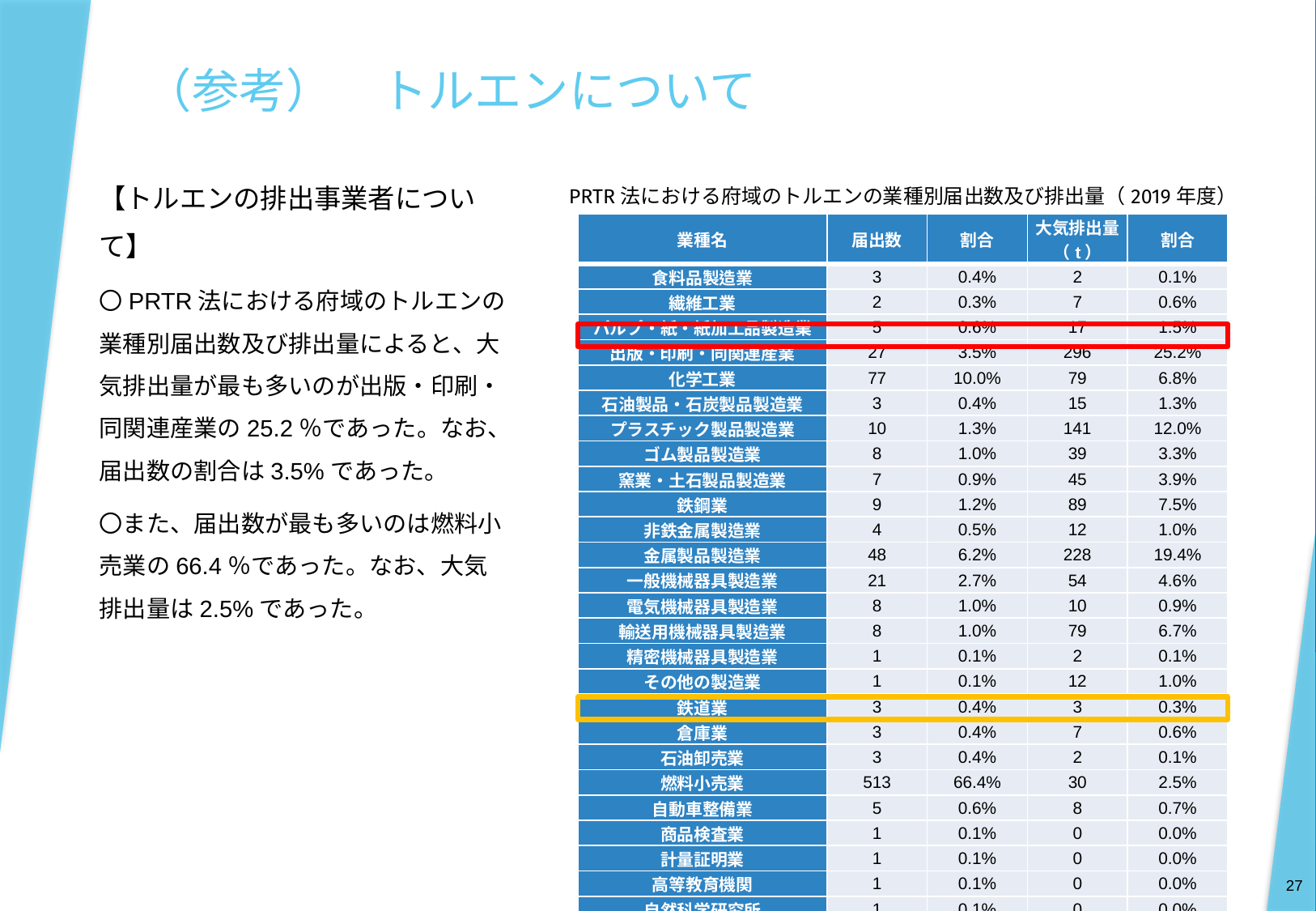

（参考）　トルエンについて
【トルエンの排出事業者について】
〇PRTR法における府域のトルエンの業種別届出数及び排出量によると、大気排出量が最も多いのが出版・印刷・同関連産業の25.2％であった。なお、届出数の割合は3.5%であった。
〇また、届出数が最も多いのは燃料小売業の66.4％であった。なお、大気排出量は2.5%であった。
PRTR法における府域のトルエンの業種別届出数及び排出量（2019年度）
| 業種名 | 届出数 | 割合 | 大気排出量（t） | 割合 |
| --- | --- | --- | --- | --- |
| 食料品製造業 | 3 | 0.4% | 2 | 0.1% |
| 繊維工業 | 2 | 0.3% | 7 | 0.6% |
| パルプ・紙・紙加工品製造業 | 5 | 0.6% | 17 | 1.5% |
| 出版・印刷・同関連産業 | 27 | 3.5% | 296 | 25.2% |
| 化学工業 | 77 | 10.0% | 79 | 6.8% |
| 石油製品・石炭製品製造業 | 3 | 0.4% | 15 | 1.3% |
| プラスチック製品製造業 | 10 | 1.3% | 141 | 12.0% |
| ゴム製品製造業 | 8 | 1.0% | 39 | 3.3% |
| 窯業・土石製品製造業 | 7 | 0.9% | 45 | 3.9% |
| 鉄鋼業 | 9 | 1.2% | 89 | 7.5% |
| 非鉄金属製造業 | 4 | 0.5% | 12 | 1.0% |
| 金属製品製造業 | 48 | 6.2% | 228 | 19.4% |
| 一般機械器具製造業 | 21 | 2.7% | 54 | 4.6% |
| 電気機械器具製造業 | 8 | 1.0% | 10 | 0.9% |
| 輸送用機械器具製造業 | 8 | 1.0% | 79 | 6.7% |
| 精密機械器具製造業 | 1 | 0.1% | 2 | 0.1% |
| その他の製造業 | 1 | 0.1% | 12 | 1.0% |
| 鉄道業 | 3 | 0.4% | 3 | 0.3% |
| 倉庫業 | 3 | 0.4% | 7 | 0.6% |
| 石油卸売業 | 3 | 0.4% | 2 | 0.1% |
| 燃料小売業 | 513 | 66.4% | 30 | 2.5% |
| 自動車整備業 | 5 | 0.6% | 8 | 0.7% |
| 商品検査業 | 1 | 0.1% | 0 | 0.0% |
| 計量証明業 | 1 | 0.1% | 0 | 0.0% |
| 高等教育機関 | 1 | 0.1% | 0 | 0.0% |
| 自然科学研究所 | 1 | 0.1% | 0 | 0.0% |
| 全業種 | 773 | 100.0% | 1,176 | 100.0% |

27